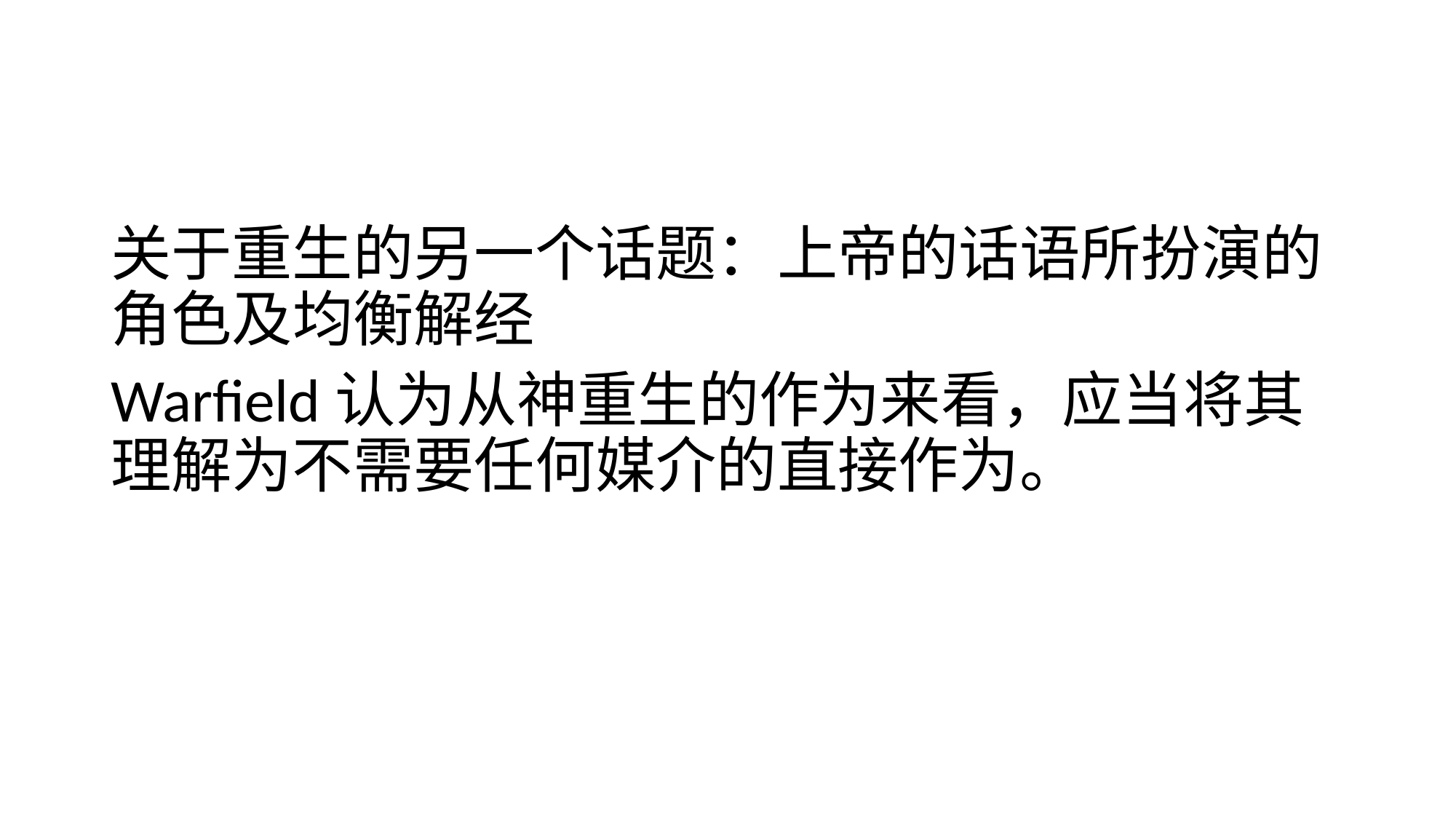

#
关于重生的另一个话题：上帝的话语所扮演的角色及均衡解经
Warfield认为从神重生的作为来看，应当将其理解为不需要任何媒介的直接作为。